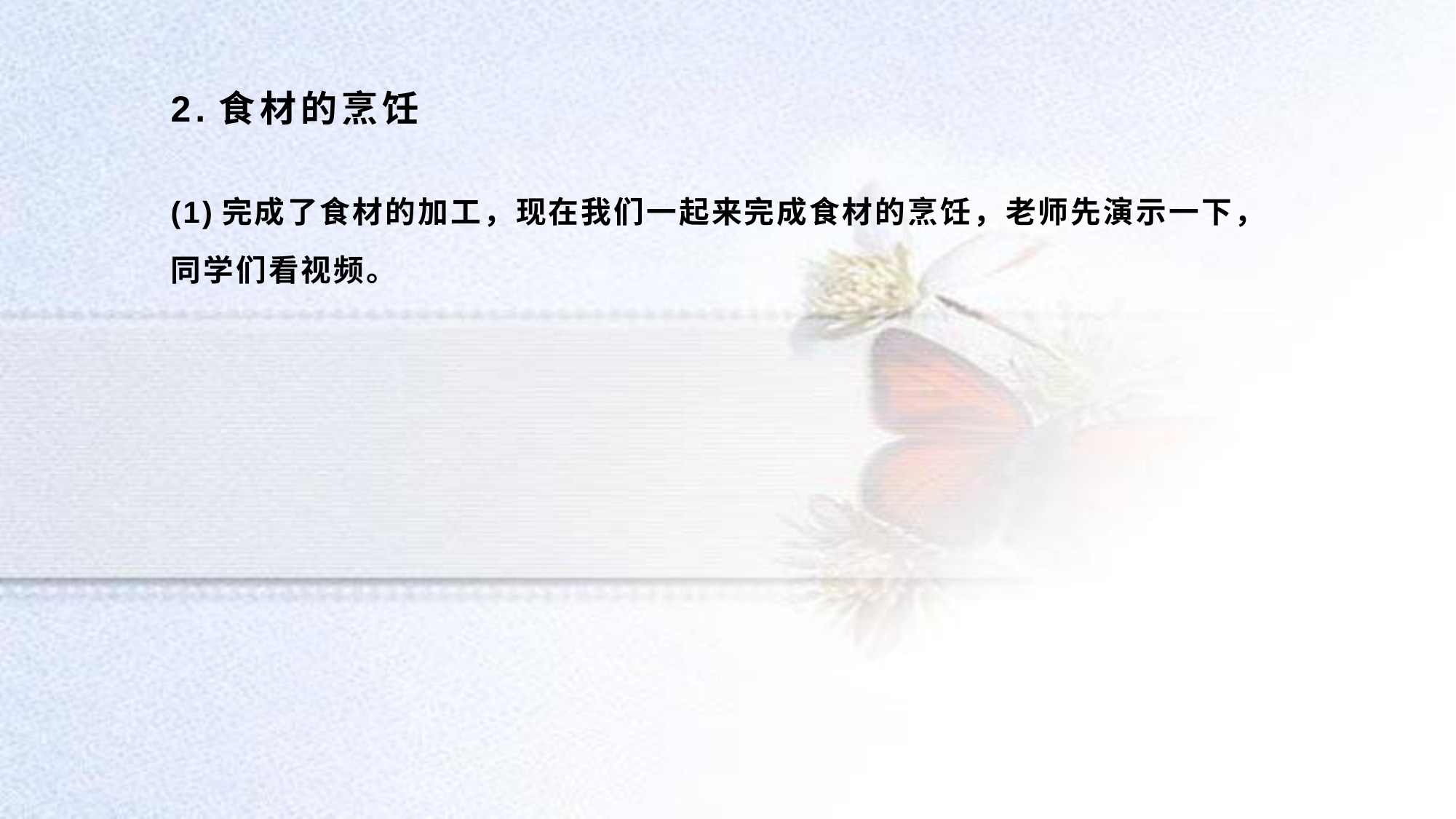

# 2.食材的烹饪
(1)完成了食材的加工，现在我们一起来完成食材的烹饪，老师先演示一下，同学们看视频。